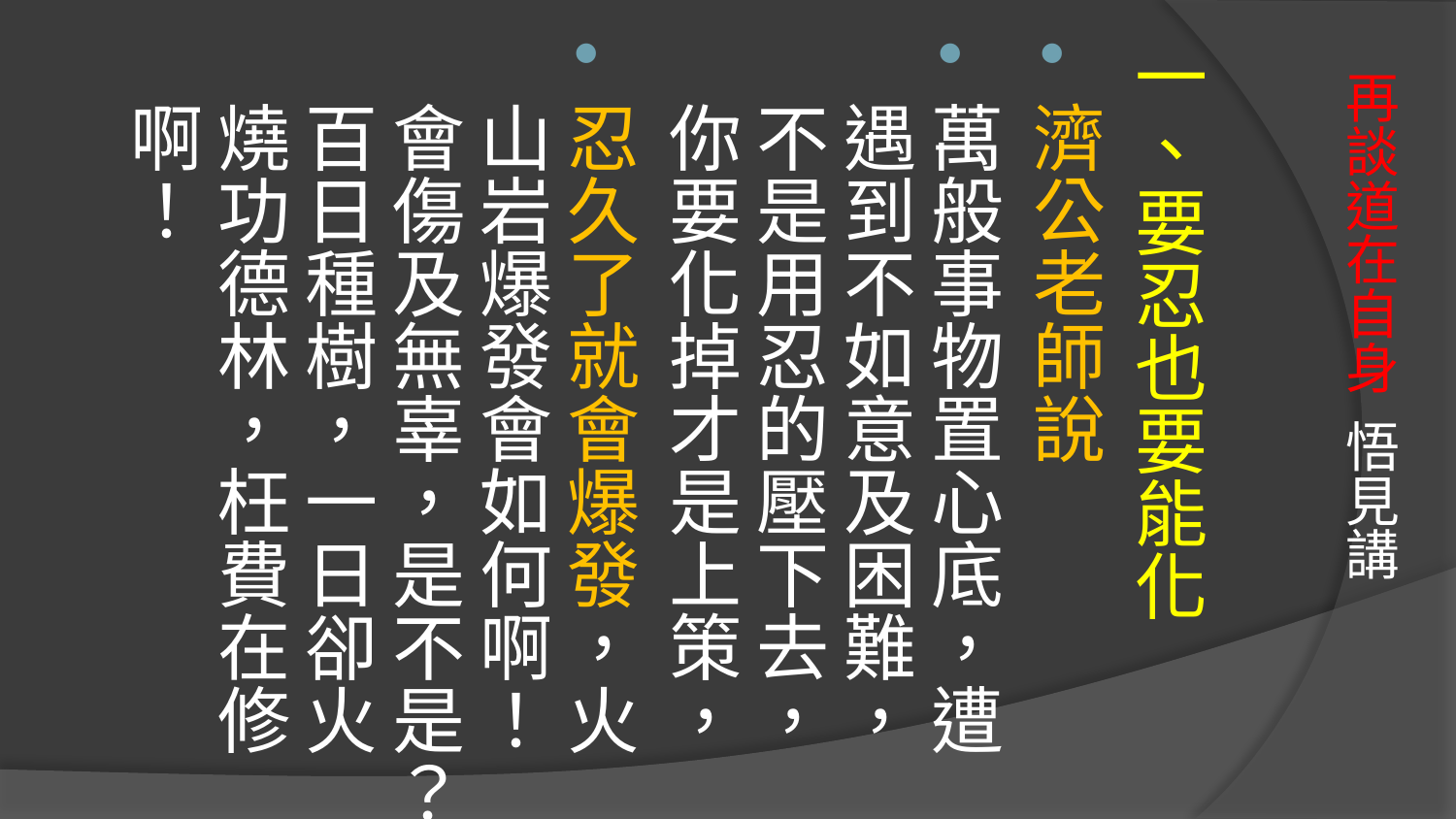

一、要忍也要能化
濟公老師說
萬般事物置心底，遭遇到不如意及困難，不是用忍的壓下去，你要化掉才是上策，
忍久了就會爆發，火山岩爆發會如何啊！會傷及無辜，是不是？百日種樹，一日卻火燒功德林，枉費在修啊！

# 再談道在自身  悟見講